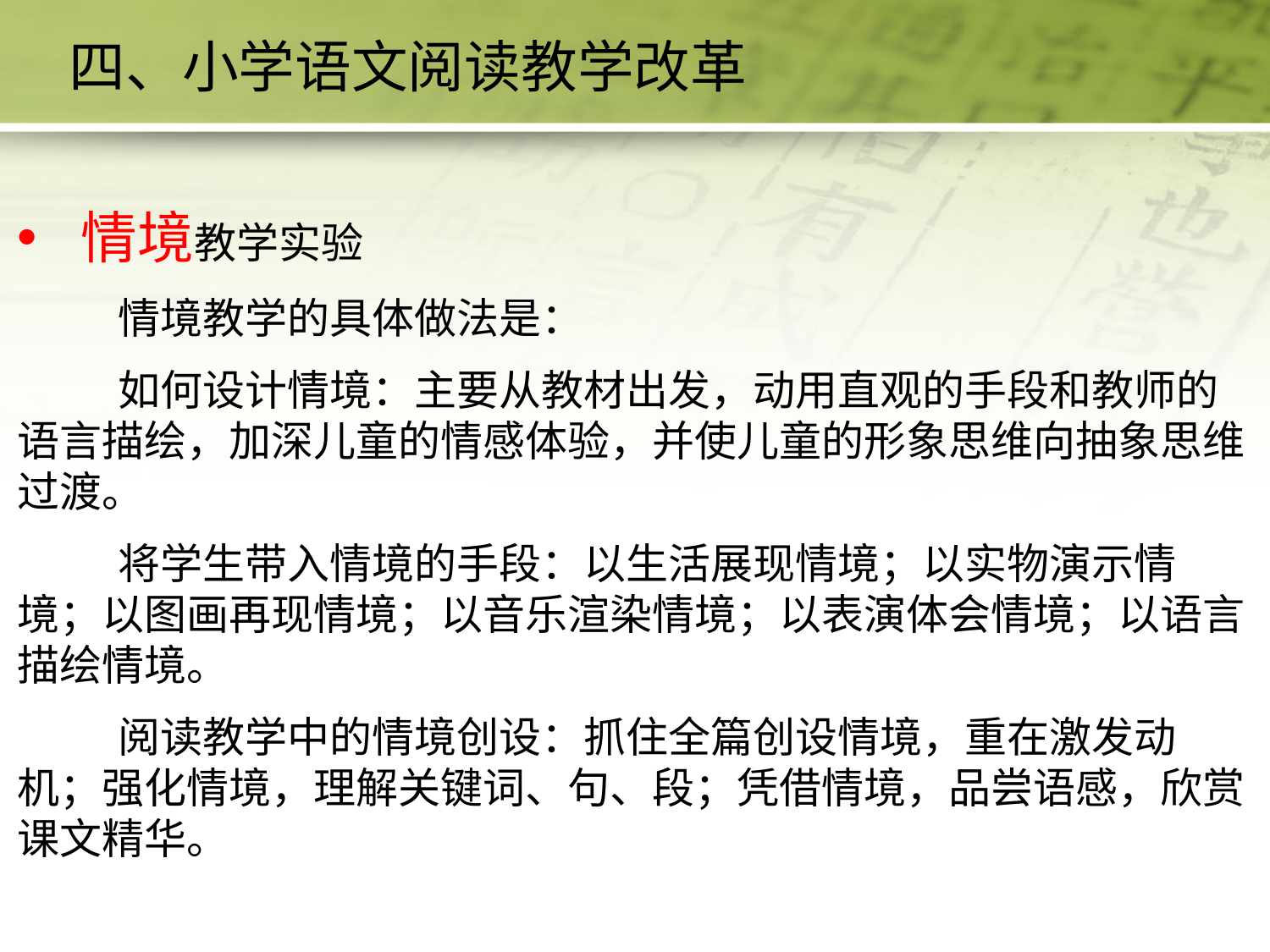

四、小学语文阅读教学改革
情境教学实验
情境教学的具体做法是：
如何设计情境：主要从教材出发，动用直观的手段和教师的语言描绘，加深儿童的情感体验，并使儿童的形象思维向抽象思维过渡。
将学生带入情境的手段：以生活展现情境；以实物演示情境；以图画再现情境；以音乐渲染情境；以表演体会情境；以语言描绘情境。
阅读教学中的情境创设：抓住全篇创设情境，重在激发动机；强化情境，理解关键词、句、段；凭借情境，品尝语感，欣赏课文精华。